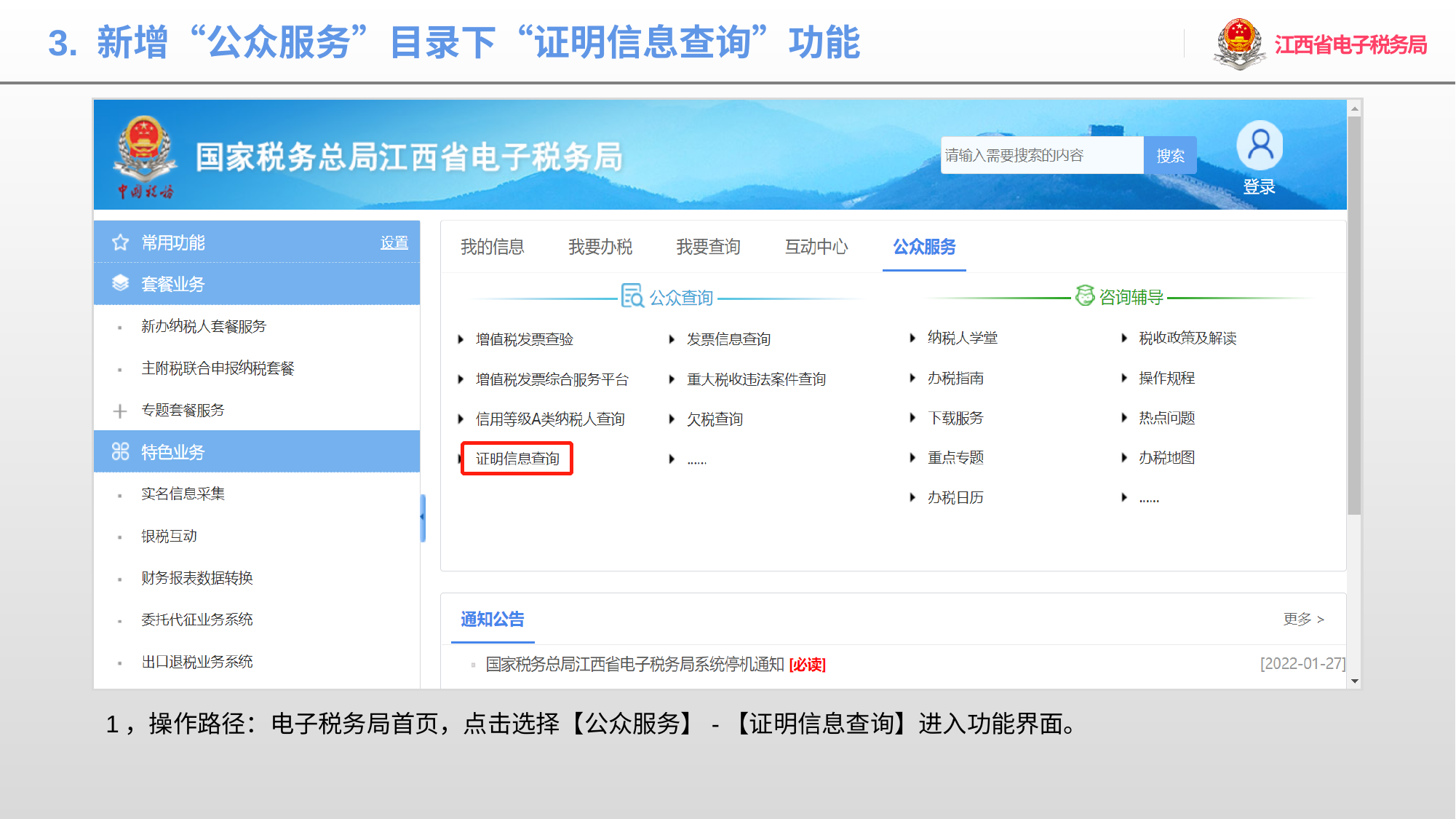

3. 新增“公众服务”目录下“证明信息查询”功能

1，操作路径：电子税务局首页，点击选择【公众服务】-【证明信息查询】进入功能界面。